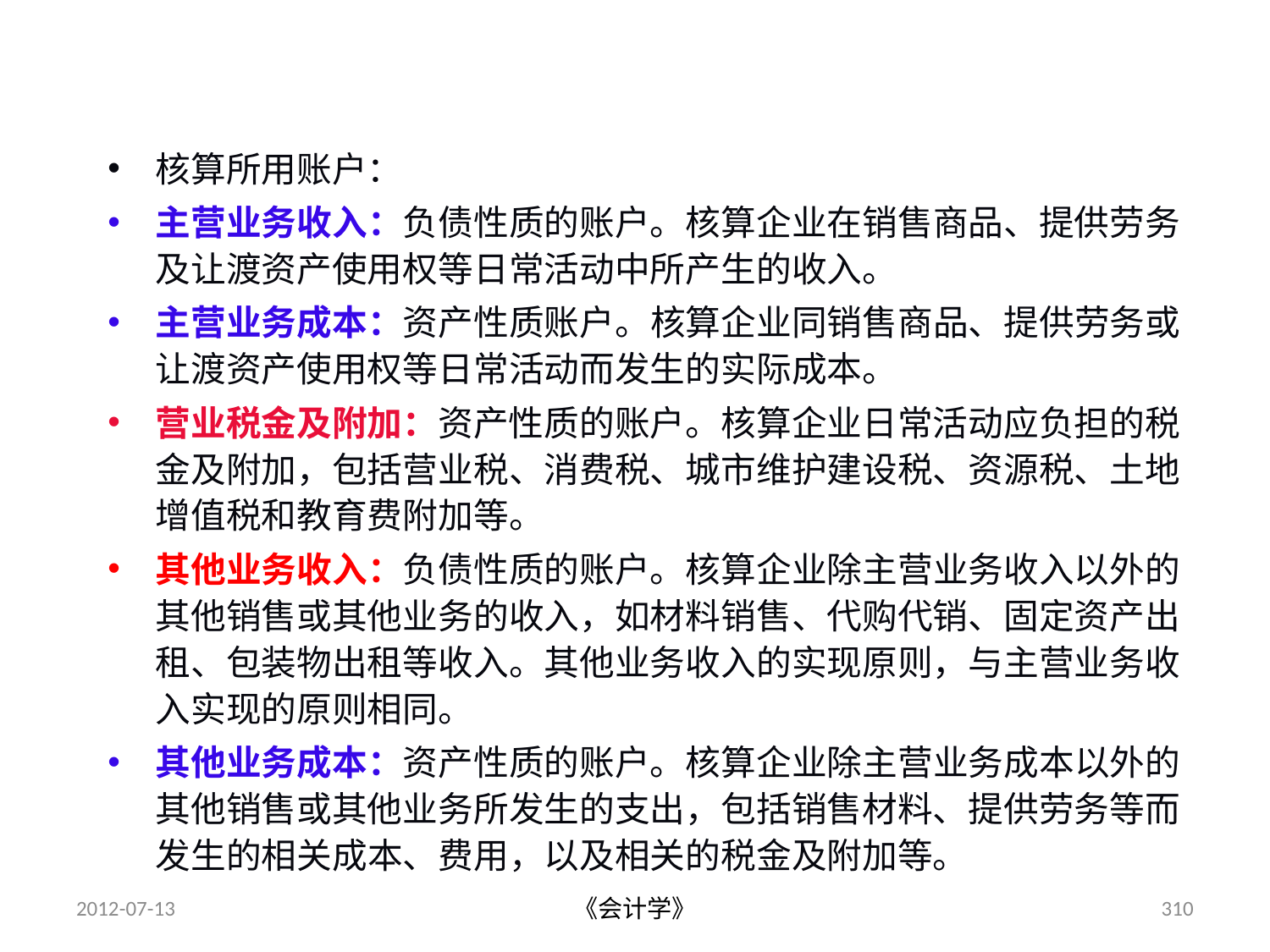

四、营业收入的核算
#
核算所用账户：
主营业务收入：负债性质的账户。核算企业在销售商品、提供劳务及让渡资产使用权等日常活动中所产生的收入。
主营业务成本：资产性质账户。核算企业同销售商品、提供劳务或让渡资产使用权等日常活动而发生的实际成本。
营业税金及附加：资产性质的账户。核算企业日常活动应负担的税金及附加，包括营业税、消费税、城市维护建设税、资源税、土地增值税和教育费附加等。
其他业务收入：负债性质的账户。核算企业除主营业务收入以外的其他销售或其他业务的收入，如材料销售、代购代销、固定资产出租、包装物出租等收入。其他业务收入的实现原则，与主营业务收入实现的原则相同。
其他业务成本：资产性质的账户。核算企业除主营业务成本以外的其他销售或其他业务所发生的支出，包括销售材料、提供劳务等而发生的相关成本、费用，以及相关的税金及附加等。
2012-07-13
《会计学》
310